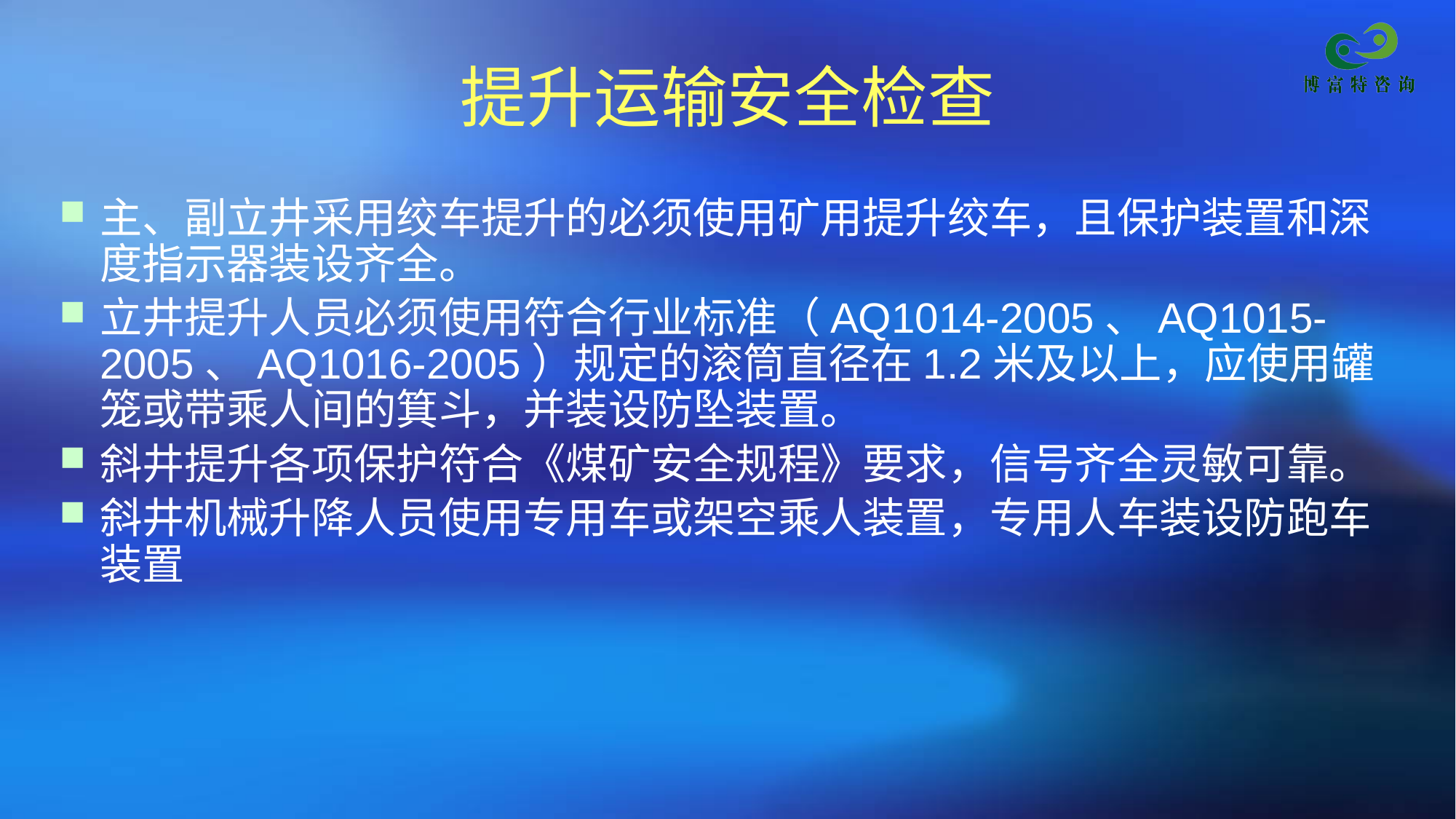

# 提升运输安全检查
主、副立井采用绞车提升的必须使用矿用提升绞车，且保护装置和深度指示器装设齐全。
立井提升人员必须使用符合行业标准（AQ1014-2005、AQ1015-2005、AQ1016-2005）规定的滚筒直径在1.2米及以上，应使用罐笼或带乘人间的箕斗，并装设防坠装置。
斜井提升各项保护符合《煤矿安全规程》要求，信号齐全灵敏可靠。
斜井机械升降人员使用专用车或架空乘人装置，专用人车装设防跑车装置